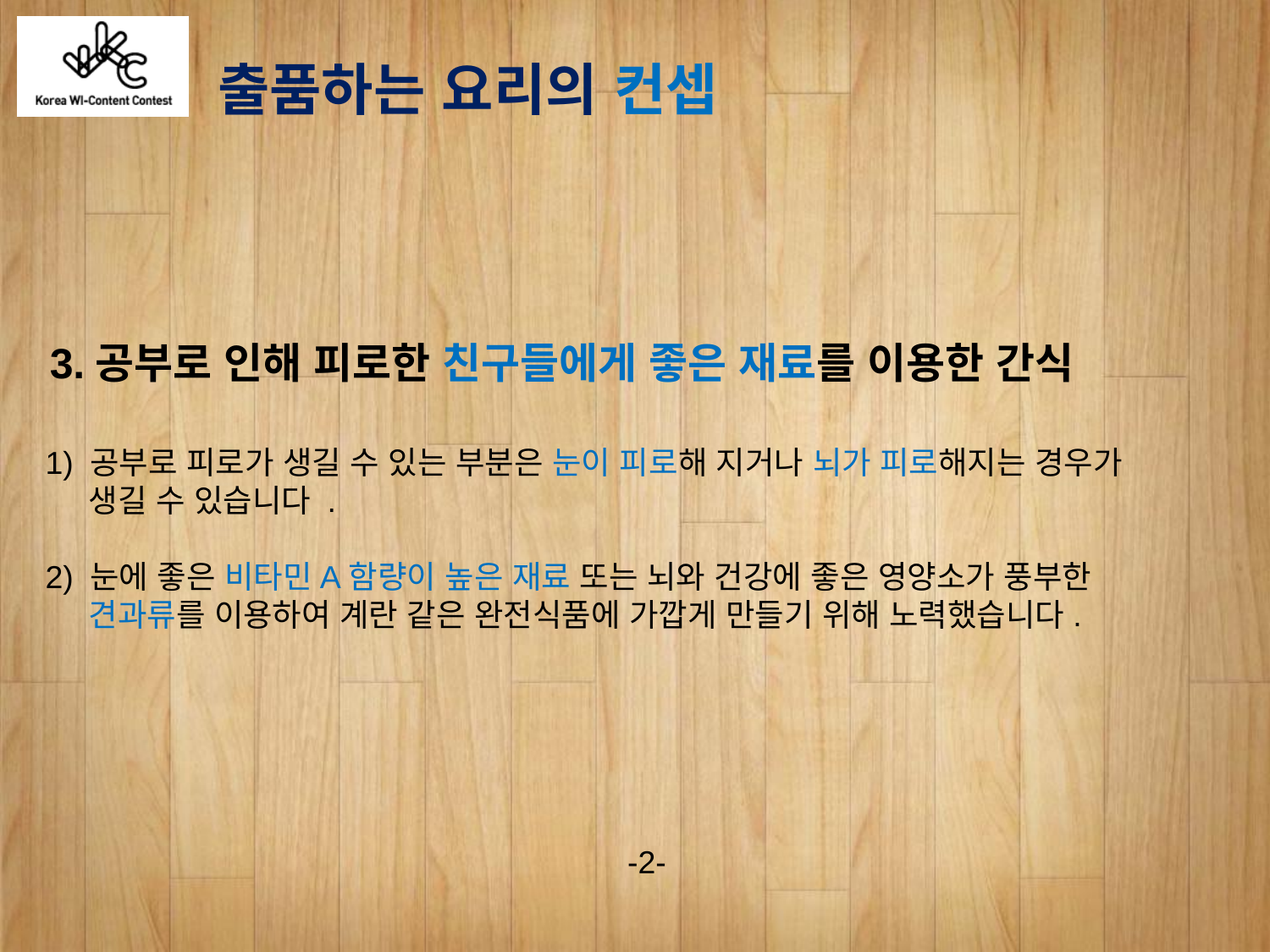

출품하는 요리의 컨셉
3.공부로 인해 피로한 친구들에게 좋은 재료를 이용한 간식
1) 공부로 피로가 생길 수 있는 부분은 눈이 피로해 지거나 뇌가 피로해지는 경우가
    생길 수 있습니다 .

2) 눈에 좋은 비타민A함량이 높은 재료 또는 뇌와 건강에 좋은 영양소가 풍부한
    견과류를 이용하여 계란 같은 완전식품에 가깝게 만들기 위해 노력했습니다.
-2-